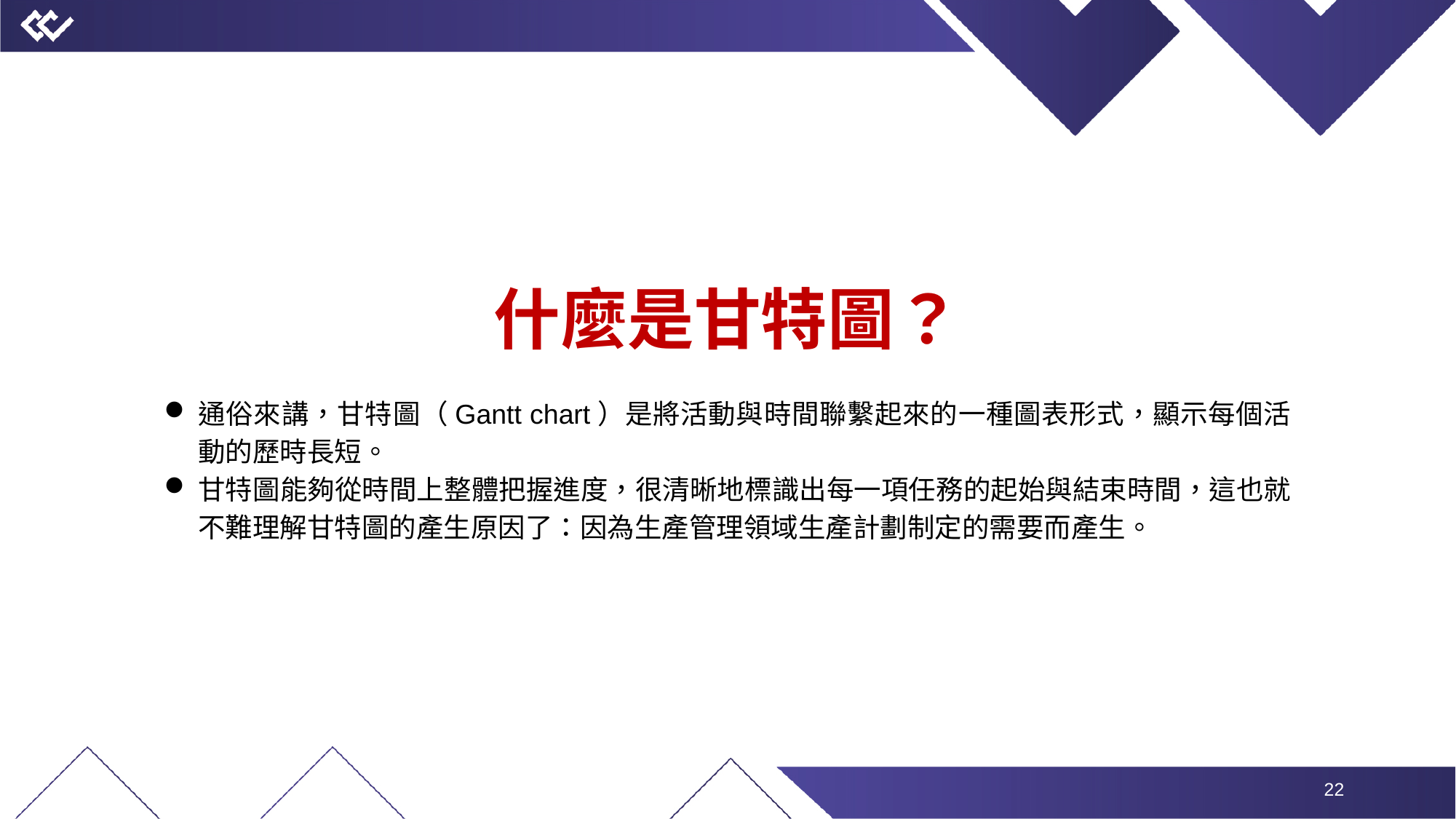

什麼是甘特圖？
通俗來講，甘特圖（Gantt chart）是將活動與時間聯繫起來的一種圖表形式，顯示每個活動的歷時長短。
甘特圖能夠從時間上整體把握進度，很清晰地標識出每一項任務的起始與結束時間，這也就不難理解甘特圖的產生原因了：因為生產管理領域生產計劃制定的需要而產生。
22